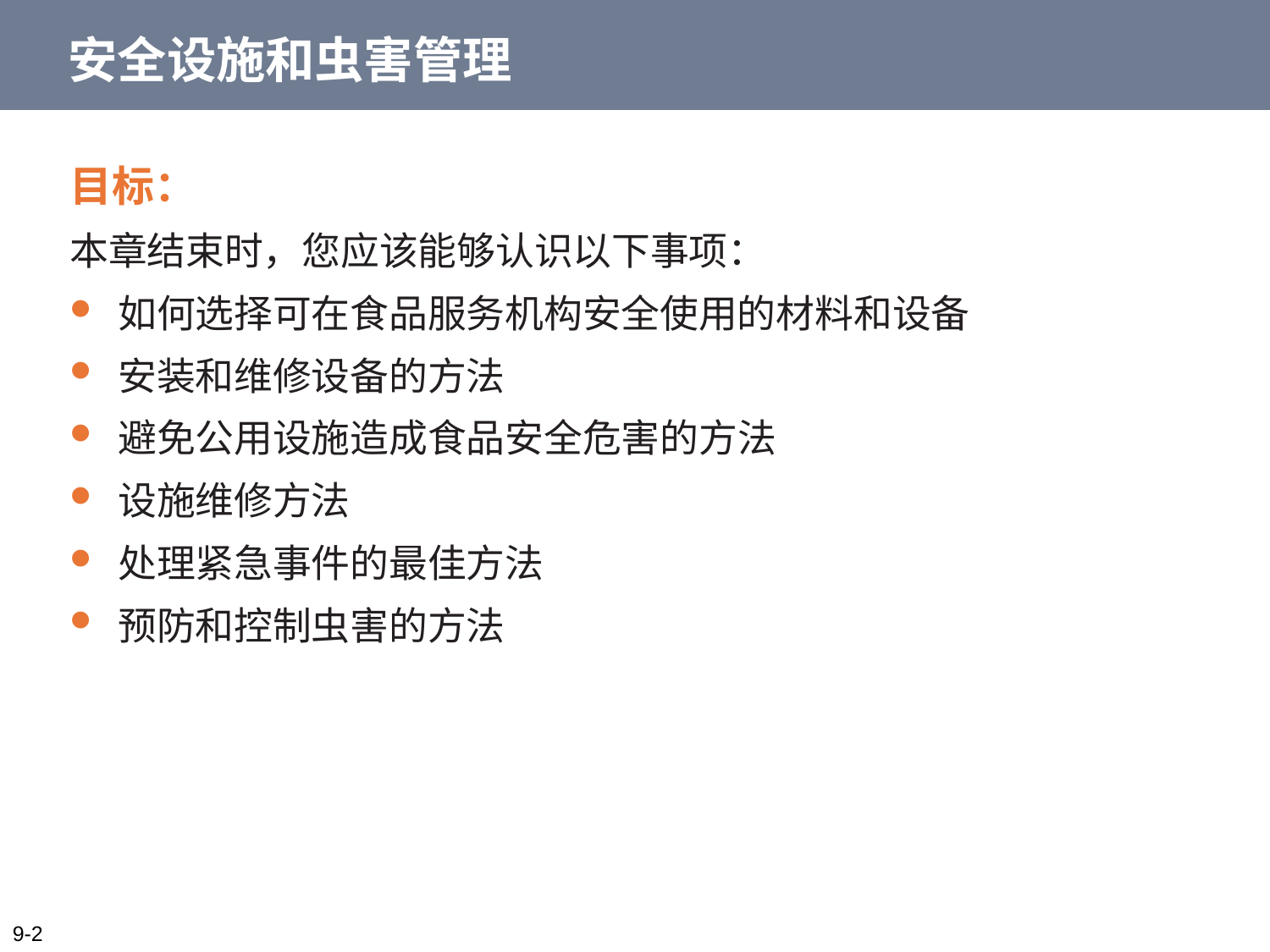

# 安全设施和虫害管理
目标：
本章结束时，您应该能够认识以下事项：
如何选择可在食品服务机构安全使用的材料和设备
安装和维修设备的方法
避免公用设施造成食品安全危害的方法
设施维修方法
处理紧急事件的最佳方法
预防和控制虫害的方法

9-2